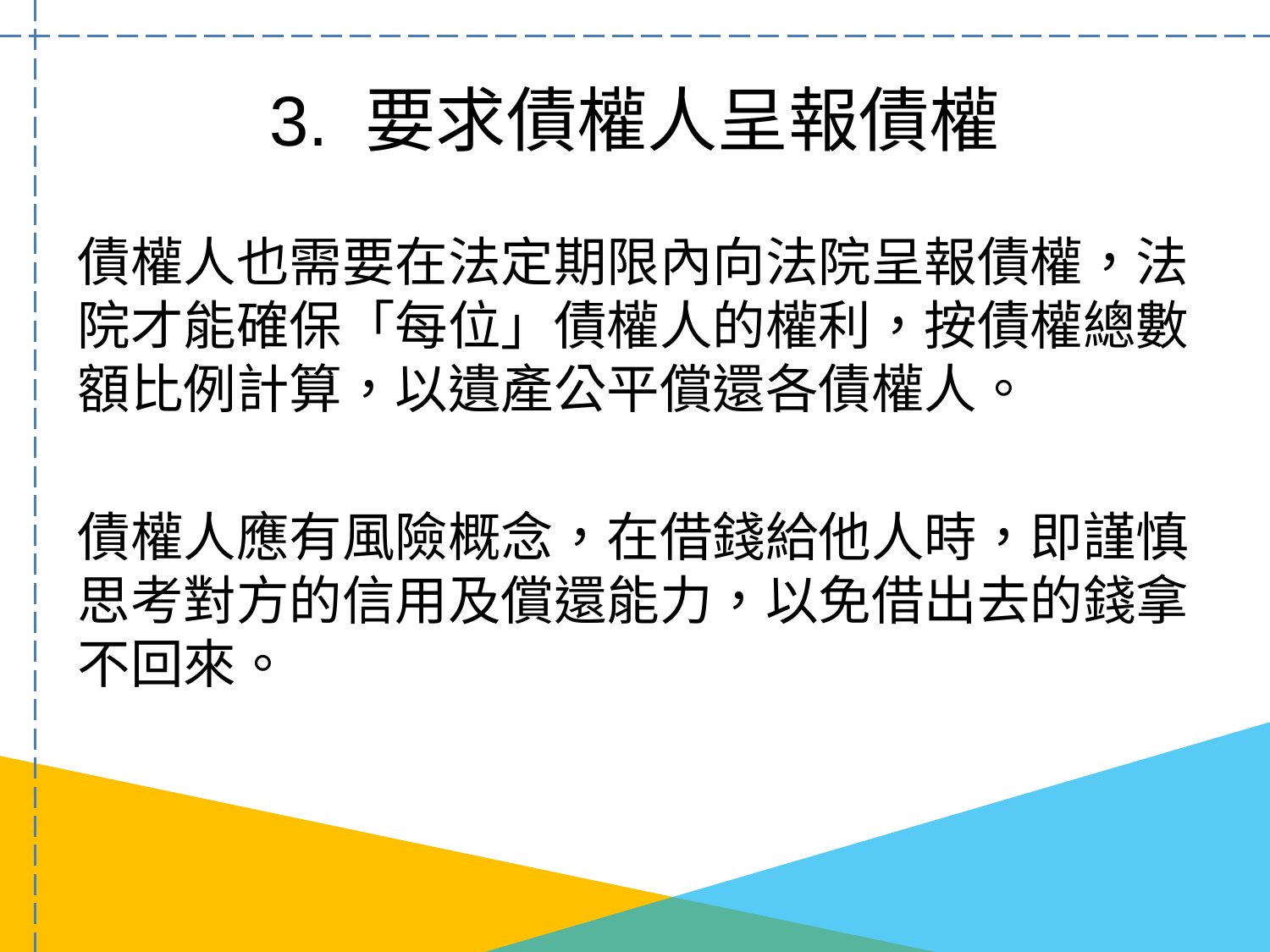

# 3. 要求債權人呈報債權
債權人也需要在法定期限內向法院呈報債權，法院才能確保「每位」債權人的權利，按債權總數額比例計算，以遺產公平償還各債權人。

債權人應有風險概念，在借錢給他人時，即謹慎思考對方的信用及償還能力，以免借出去的錢拿不回來。